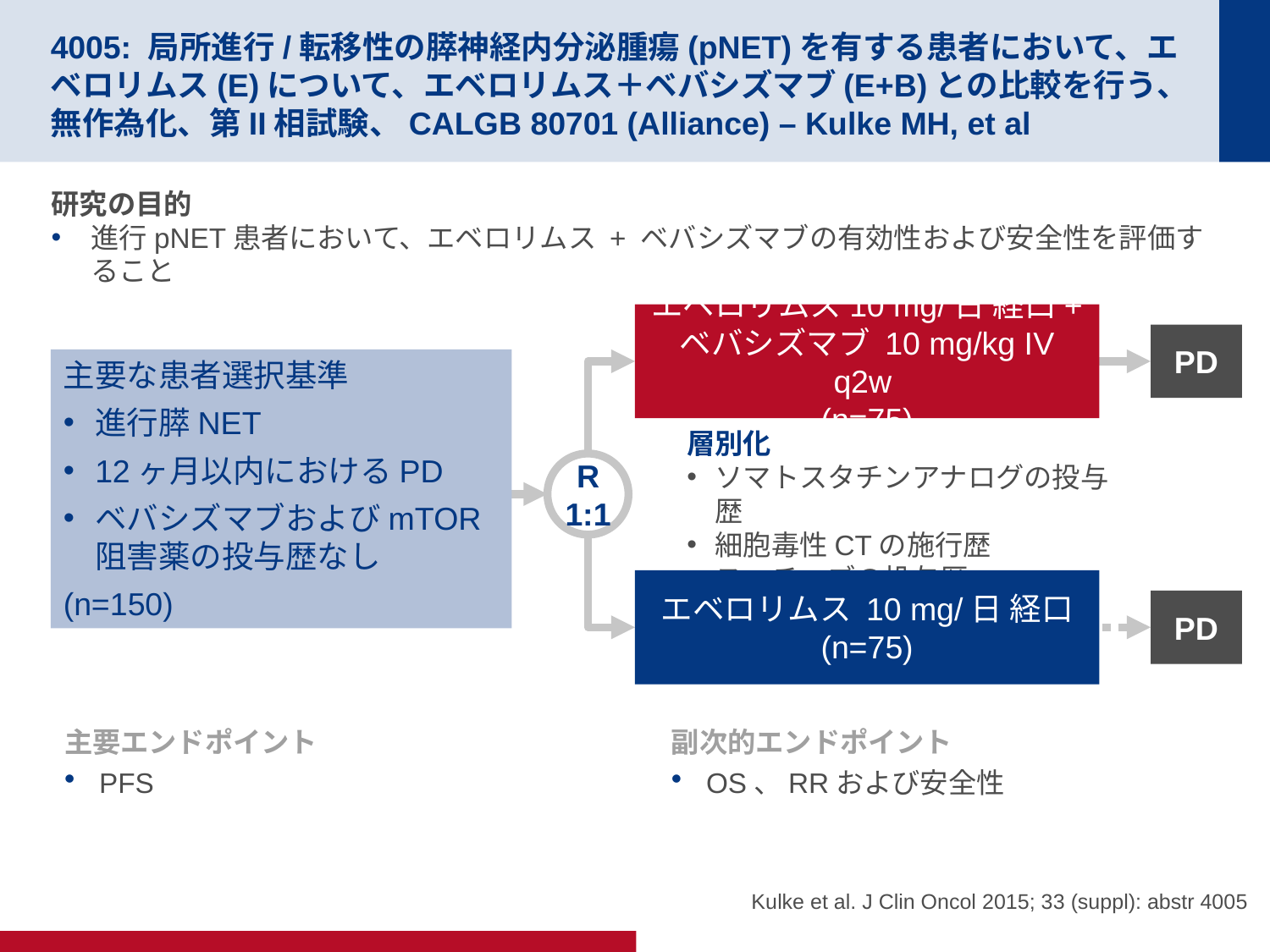

# 4005: 局所進行/転移性の膵神経内分泌腫瘍(pNET)を有する患者において、エベロリムス(E)について、エベロリムス＋ベバシズマブ(E+B)との比較を行う、無作為化、第II相試験、CALGB 80701 (Alliance) – Kulke MH, et al
研究の目的
進行pNET患者において、エベロリムス + ベバシズマブの有効性および安全性を評価すること

エベロリムス10 mg/日 経口+
ベバシズマブ 10 mg/kg IV q2w
(n=75)
PD
主要な患者選択基準
進行膵NET
12ヶ月以内におけるPD
ベバシズマブおよびmTOR阻害薬の投与歴なし
(n=150)
層別化
ソマトスタチンアナログの投与歴
細胞毒性CTの施行歴
スニチニブの投与歴
R
1:1
エベロリムス 10 mg/日 経口
(n=75)
PD
主要エンドポイント
PFS
副次的エンドポイント
OS、RRおよび安全性
Kulke et al. J Clin Oncol 2015; 33 (suppl): abstr 4005